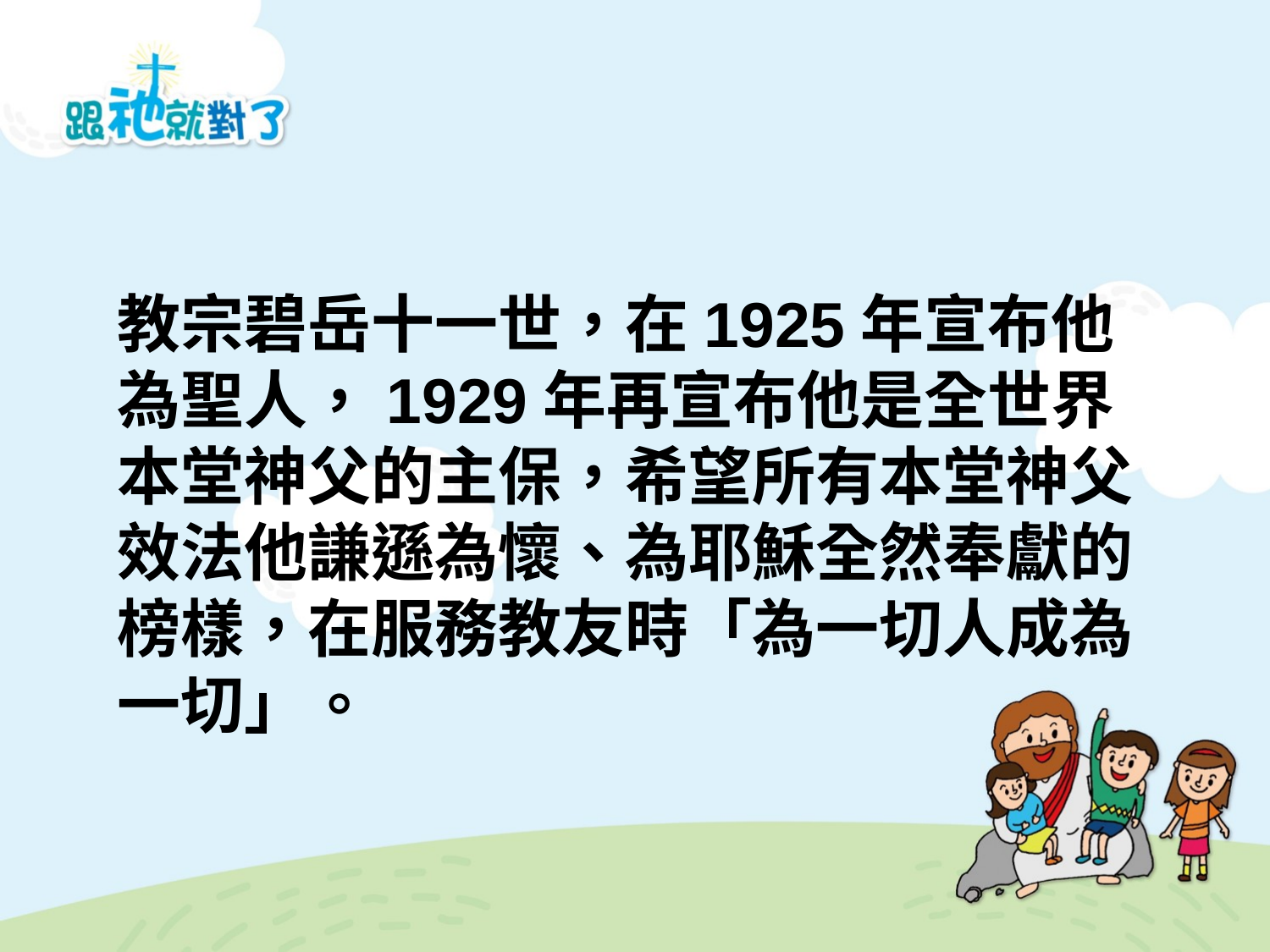

教宗碧岳十一世，在1925年宣布他為聖人，1929年再宣布他是全世界本堂神父的主保，希望所有本堂神父效法他謙遜為懷、為耶穌全然奉獻的榜樣，在服務教友時「為一切人成為一切」。